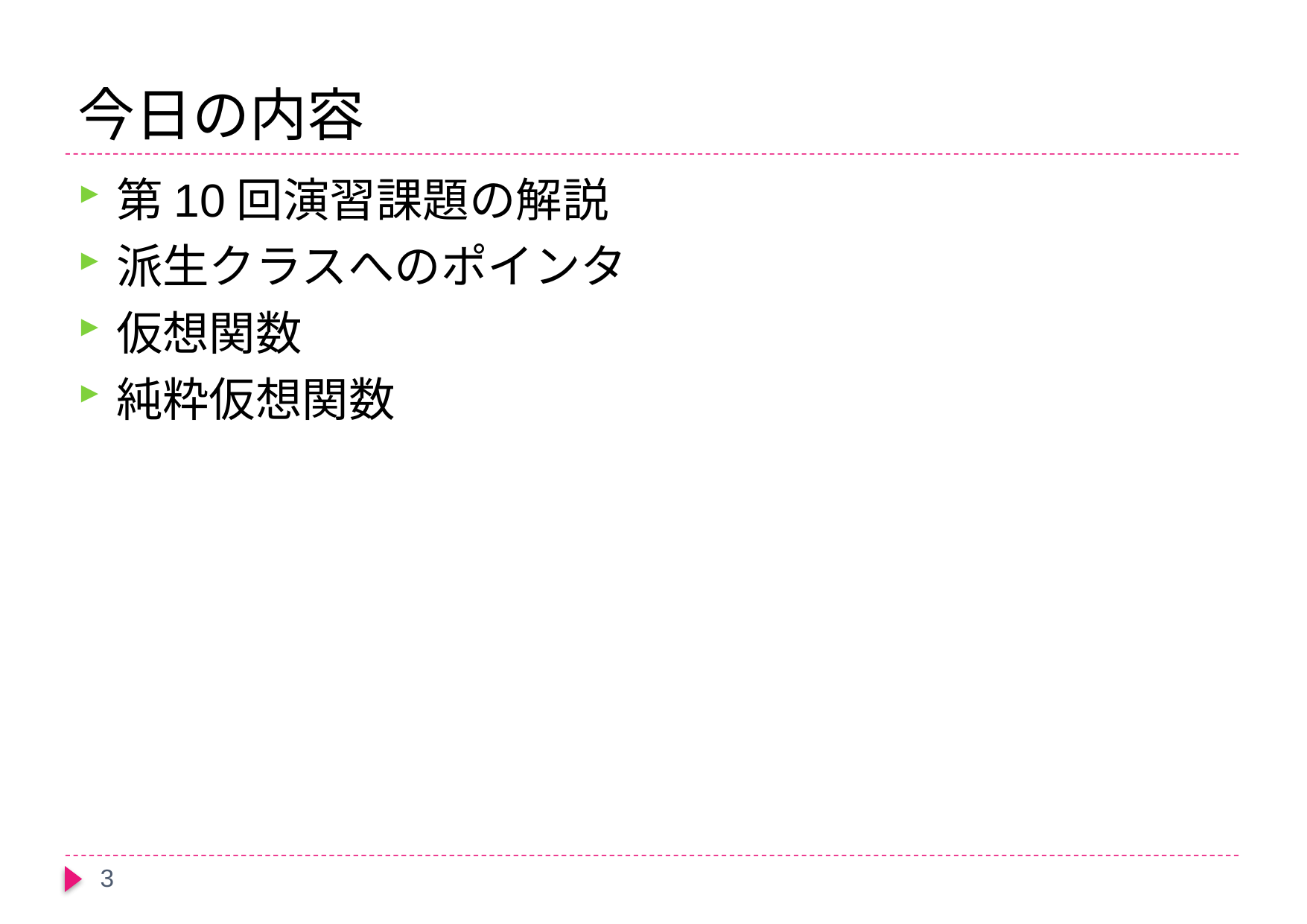

# 今日の内容
第10回演習課題の解説
派生クラスへのポインタ
仮想関数
純粋仮想関数
3